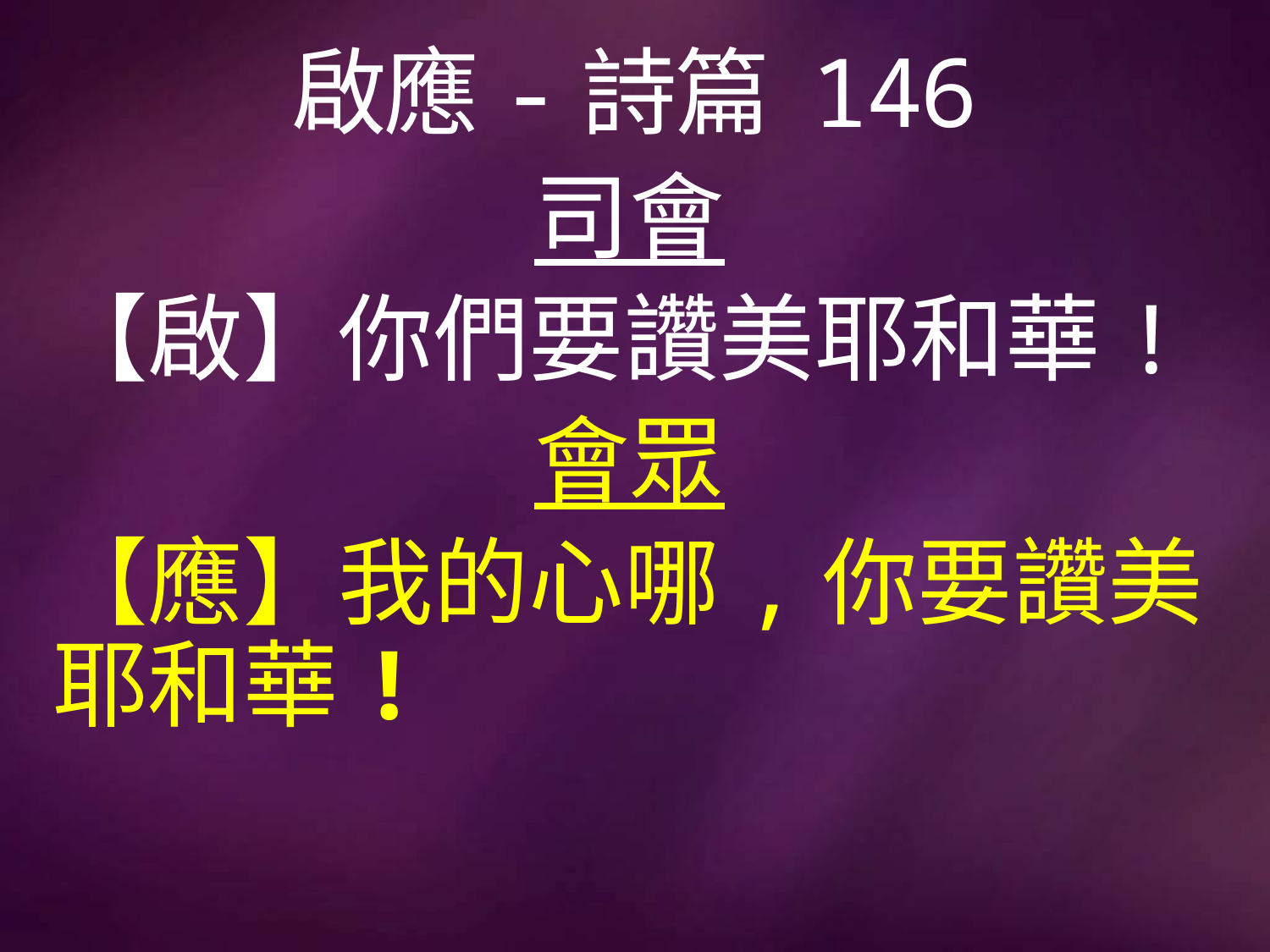

# 啟應-詩篇 146
司會
【啟】你們要讚美耶和華!
會眾
【應】我的心哪,你要讚美耶和華!